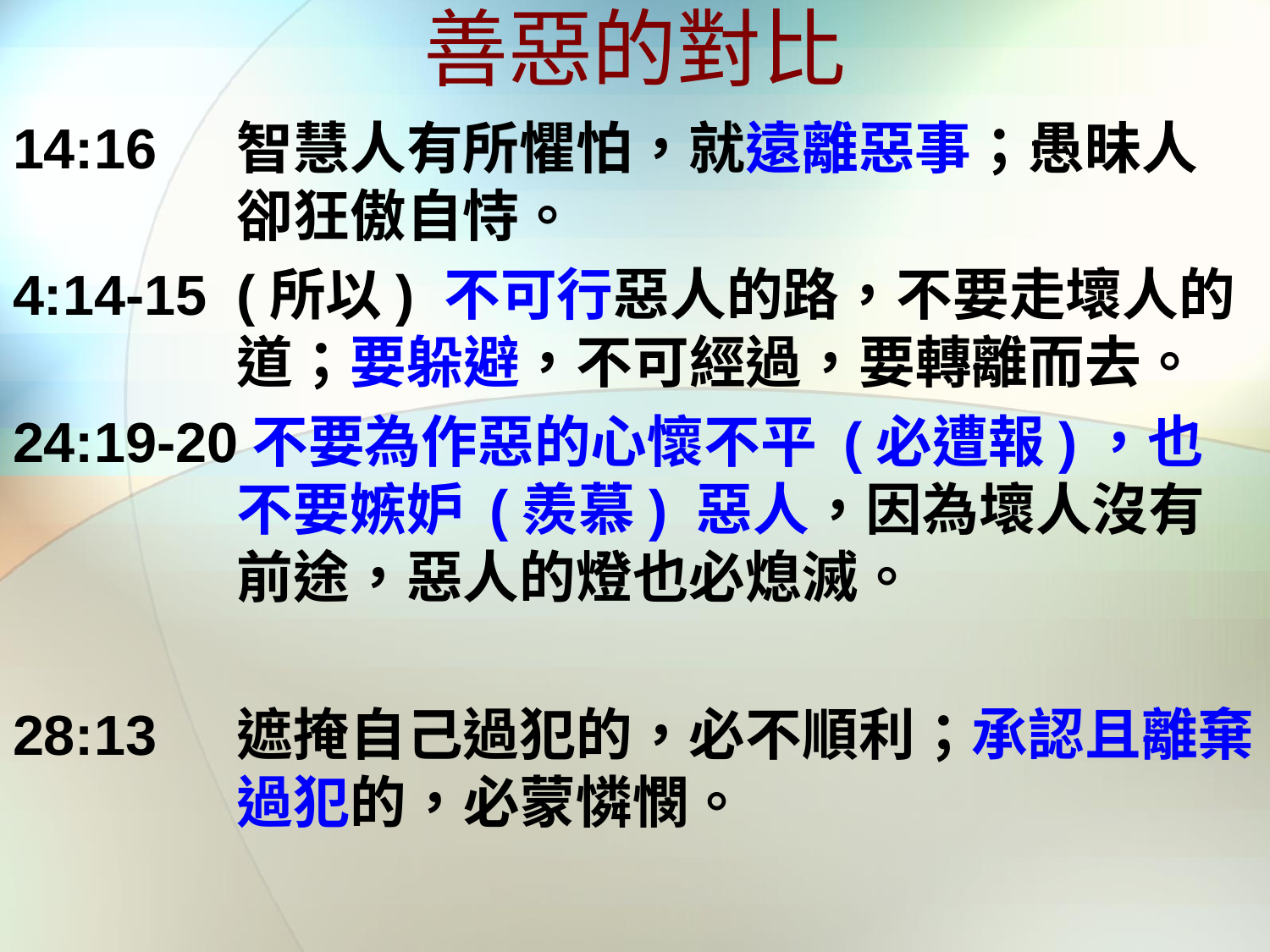

# 善惡的對比
14:16	智慧人有所懼怕，就遠離惡事；愚昧人 卻狂傲自恃。
4:14-15 	(所以) 不可行惡人的路，不要走壞人的道；要躲避，不可經過，要轉離而去。
24:19-20不要為作惡的心懷不平 (必遭報)，也不要嫉妒 (羨慕) 惡人，因為壞人沒有前途，惡人的燈也必熄滅。

28:13	遮掩自己過犯的，必不順利；承認且離棄過犯的，必蒙憐憫。